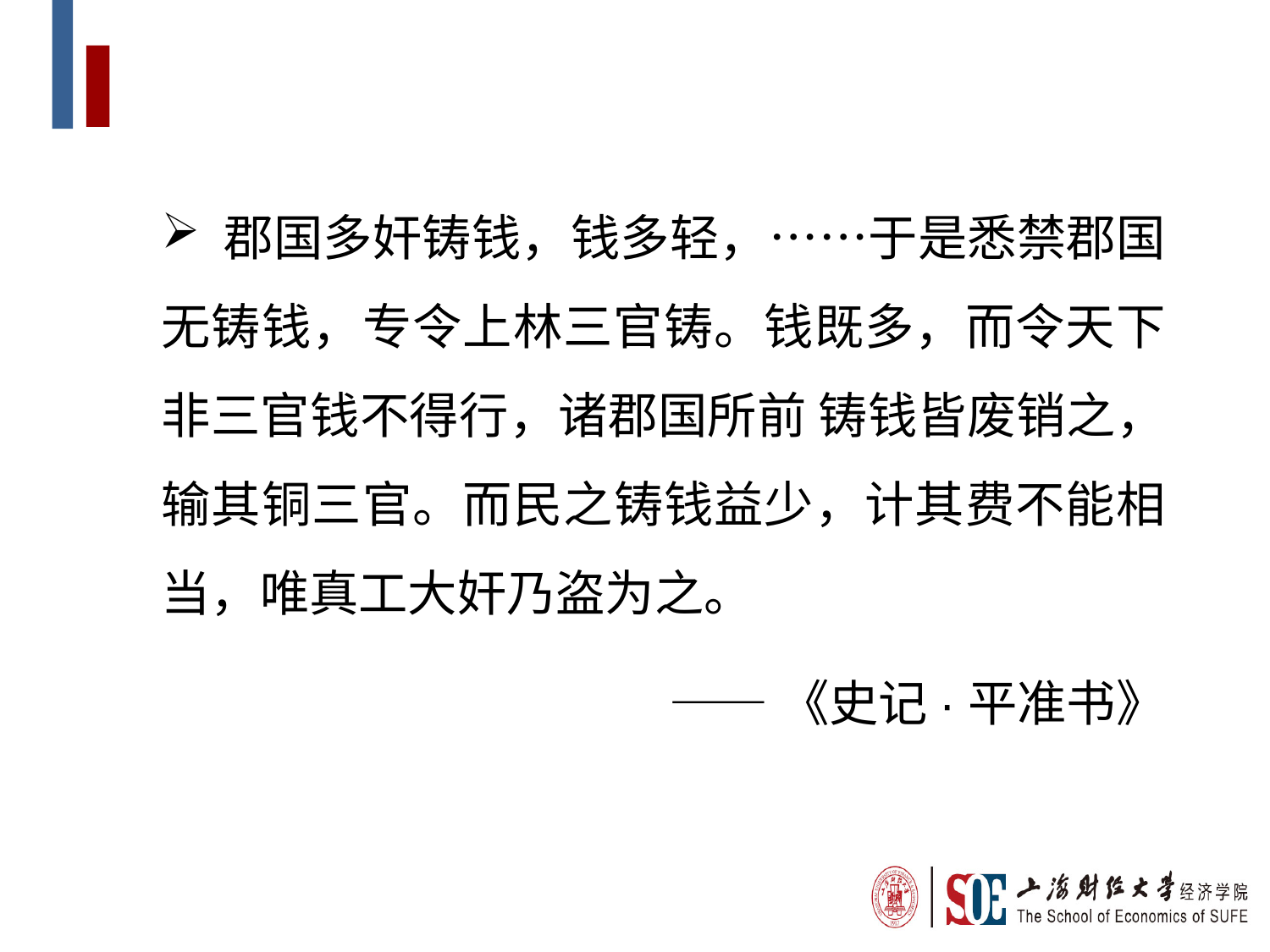

郡国多奸铸钱，钱多轻，……于是悉禁郡国无铸钱，专令上林三官铸。钱既多，而令天下非三官钱不得行，诸郡国所前 铸钱皆废销之，输其铜三官。而民之铸钱益少，计其费不能相当，唯真工大奸乃盗为之。
——《史记·平准书》